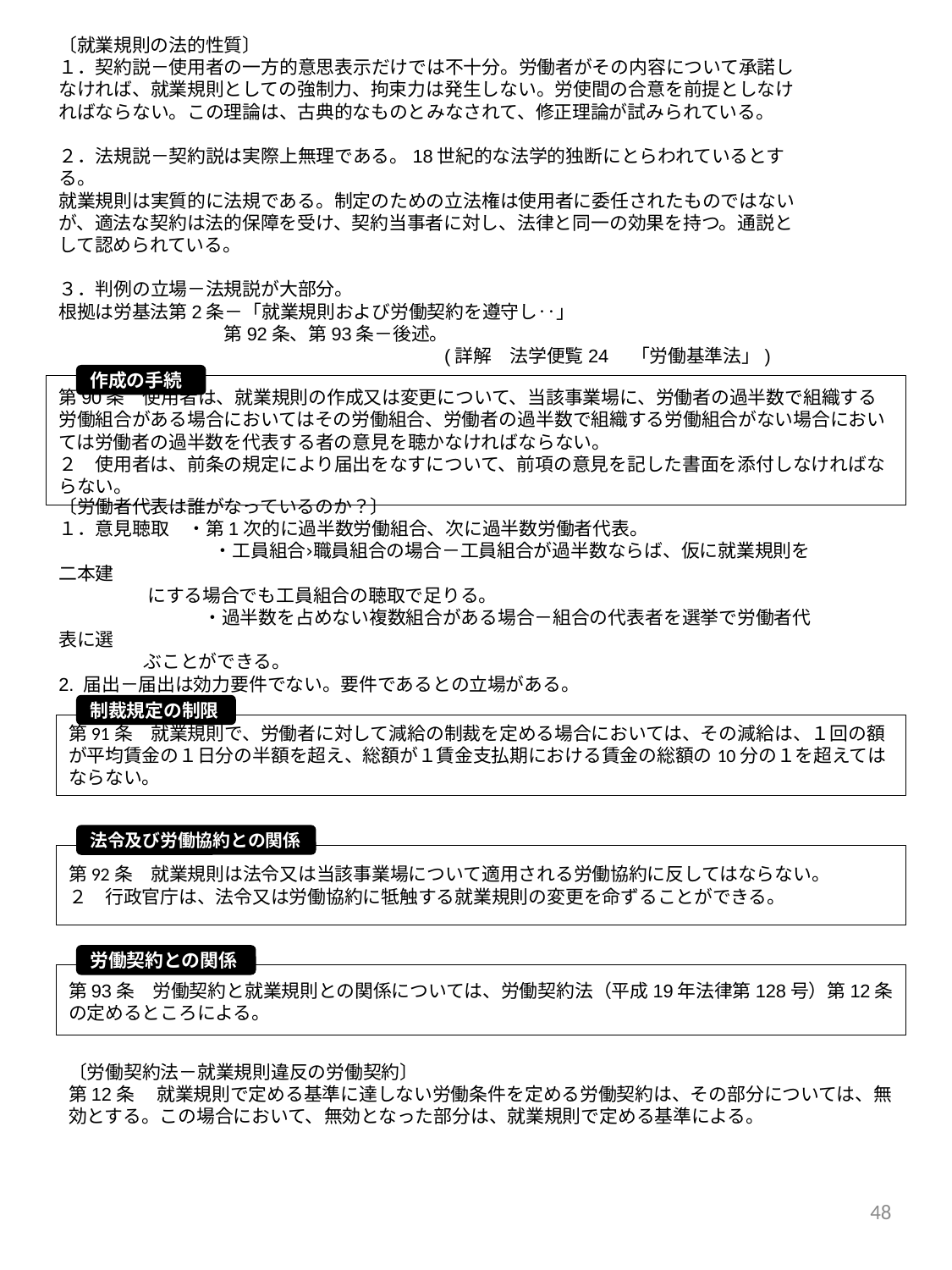

〔就業規則の法的性質〕
１．契約説－使用者の一方的意思表示だけでは不十分。労働者がその内容について承諾しなければ、就業規則としての強制力、拘束力は発生しない。労使間の合意を前提としなければならない。この理論は、古典的なものとみなされて、修正理論が試みられている。

２．法規説－契約説は実際上無理である。18世紀的な法学的独断にとらわれているとする。
就業規則は実質的に法規である。制定のための立法権は使用者に委任されたものではないが、適法な契約は法的保障を受け、契約当事者に対し、法律と同一の効果を持つ。通説として認められている。

３．判例の立場－法規説が大部分。
根拠は労基法第2条－「就業規則および労働契約を遵守し‥」
　　　　　　　　　第92条、第93条－後述。
                                                                            (詳解　法学便覧24　「労働基準法」)
#
作成の手続

第90条　使用者は、就業規則の作成又は変更について、当該事業場に、労働者の過半数で組織する労働組合がある場合においてはその労働組合、労働者の過半数で組織する労働組合がない場合においては労働者の過半数を代表する者の意見を聴かなければならない。
２　使用者は、前条の規定により届出をなすについて、前項の意見を記した書面を添付しなければならない。

〔労働者代表は誰がなっているのか？〕
１．意見聴取　・第1次的に過半数労働組合、次に過半数労働者代表。
　　　　　　 　　 ・工員組合›職員組合の場合－工員組合が過半数ならば、仮に就業規則を二本建
                     にする場合でも工員組合の聴取で足りる。
　　　　　　　    ・過半数を占めない複数組合がある場合－組合の代表者を選挙で労働者代表に選
                    ぶことができる。
2. 届出－届出は効力要件でない。要件であるとの立場がある。
制裁規定の制限

第91条　就業規則で、労働者に対して減給の制裁を定める場合においては、その減給は、１回の額が平均賃金の１日分の半額を超え、総額が１賃金支払期における賃金の総額の10分の１を超えてはならない。

法令及び労働協約との関係

第92条　就業規則は法令又は当該事業場について適用される労働協約に反してはならない。
２　行政官庁は、法令又は労働協約に牴触する就業規則の変更を命ずることができる。

労働契約との関係

第93条　労働契約と就業規則との関係については、労働契約法（平成19年法律第128号）第12条の定めるところによる。

〔労働契約法－就業規則違反の労働契約〕
第12条 　就業規則で定める基準に達しない労働条件を定める労働契約は、その部分については、無効とする。この場合において、無効となった部分は、就業規則で定める基準による。

48